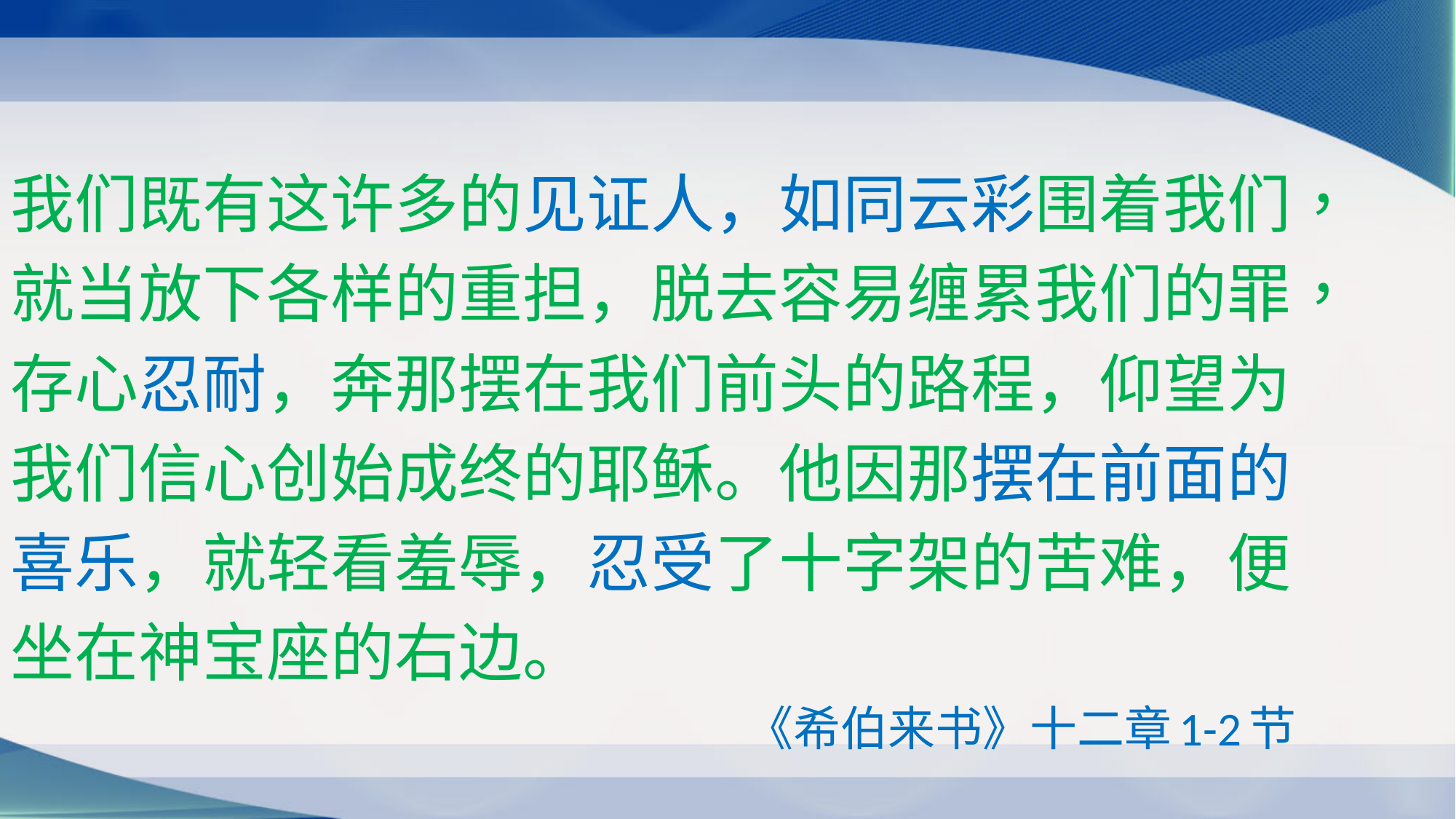

我们既有这许多的见证人，如同云彩围着我们，
就当放下各样的重担，脱去容易缠累我们的罪，
存心忍耐，奔那摆在我们前头的路程，仰望为
我们信心创始成终的耶稣。他因那摆在前面的
喜乐，就轻看羞辱，忍受了十字架的苦难，便
坐在神宝座的右边。
                                                                     《希伯来书》十二章1-2节